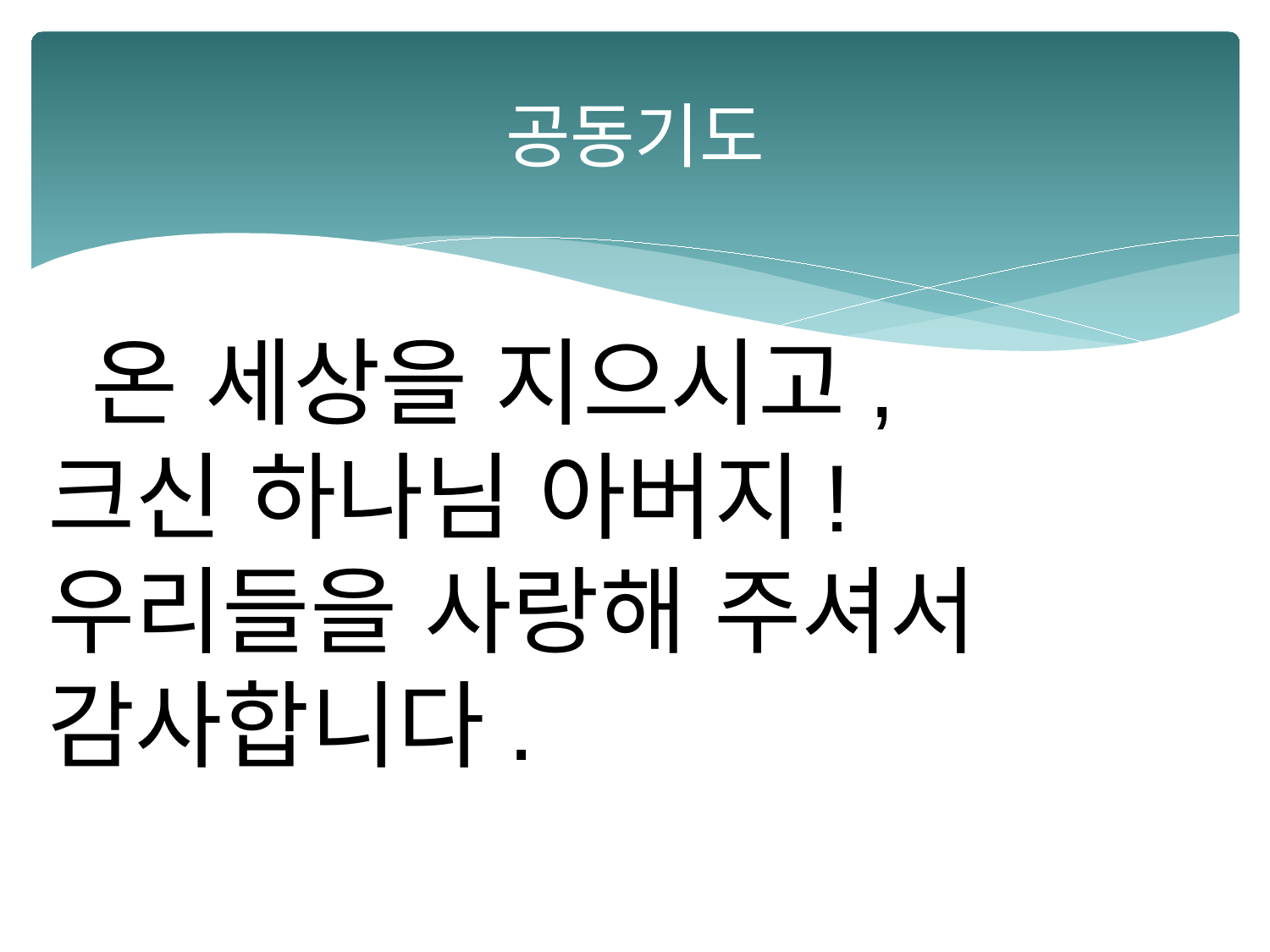

# 공동기도

 온 세상을 지으시고,
크신 하나님 아버지!
우리들을 사랑해 주셔서
감사합니다.